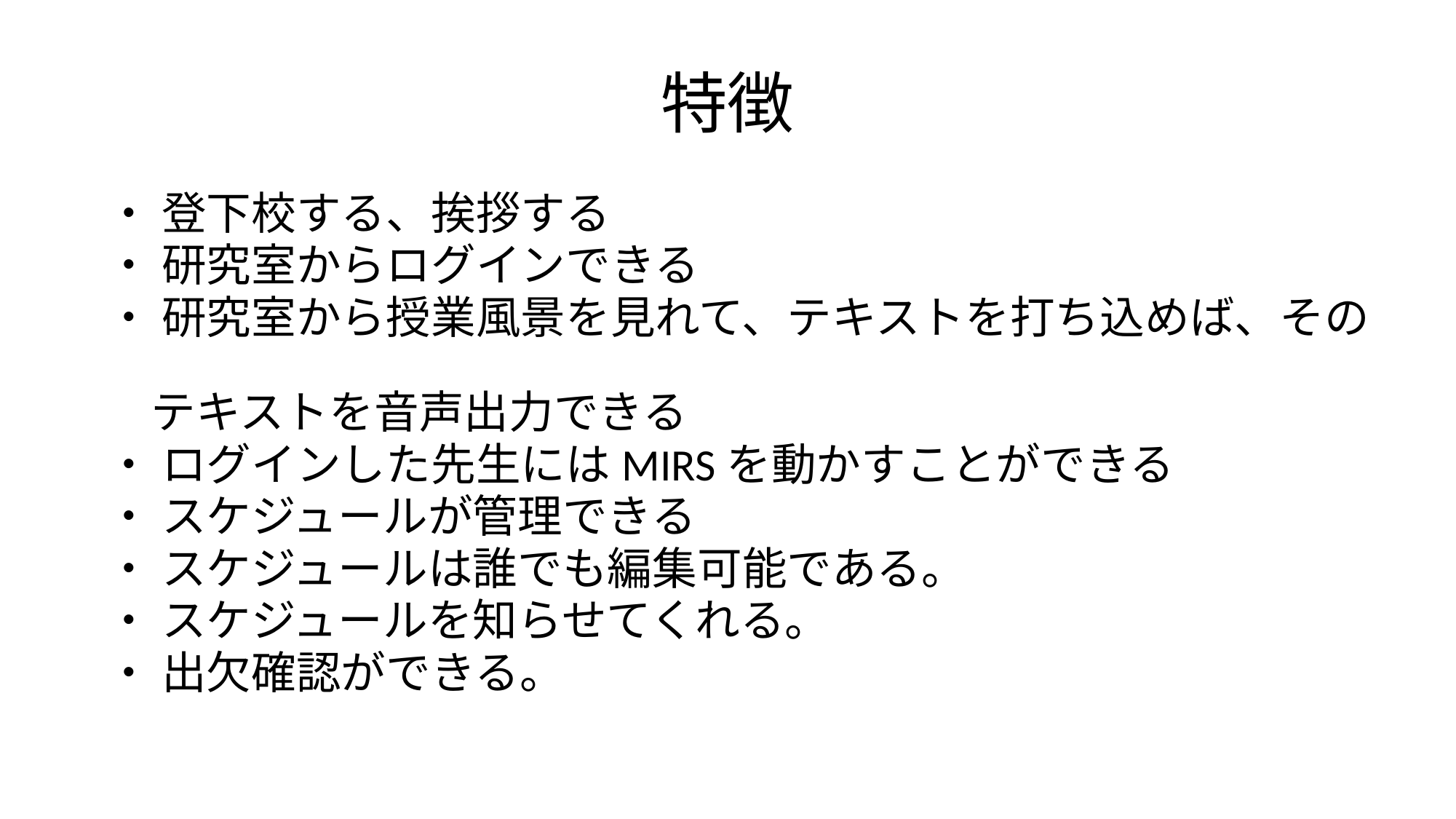

# 特徴
 ・ 登下校する、挨拶する
 ・ 研究室からログインできる
 ・ 研究室から授業風景を見れて、テキストを打ち込めば、その
　  テキストを音声出力できる
 ・ ログインした先生にはMIRSを動かすことができる
 ・ スケジュールが管理できる
 ・ スケジュールは誰でも編集可能である。
 ・ スケジュールを知らせてくれる。
 ・ 出欠確認ができる。